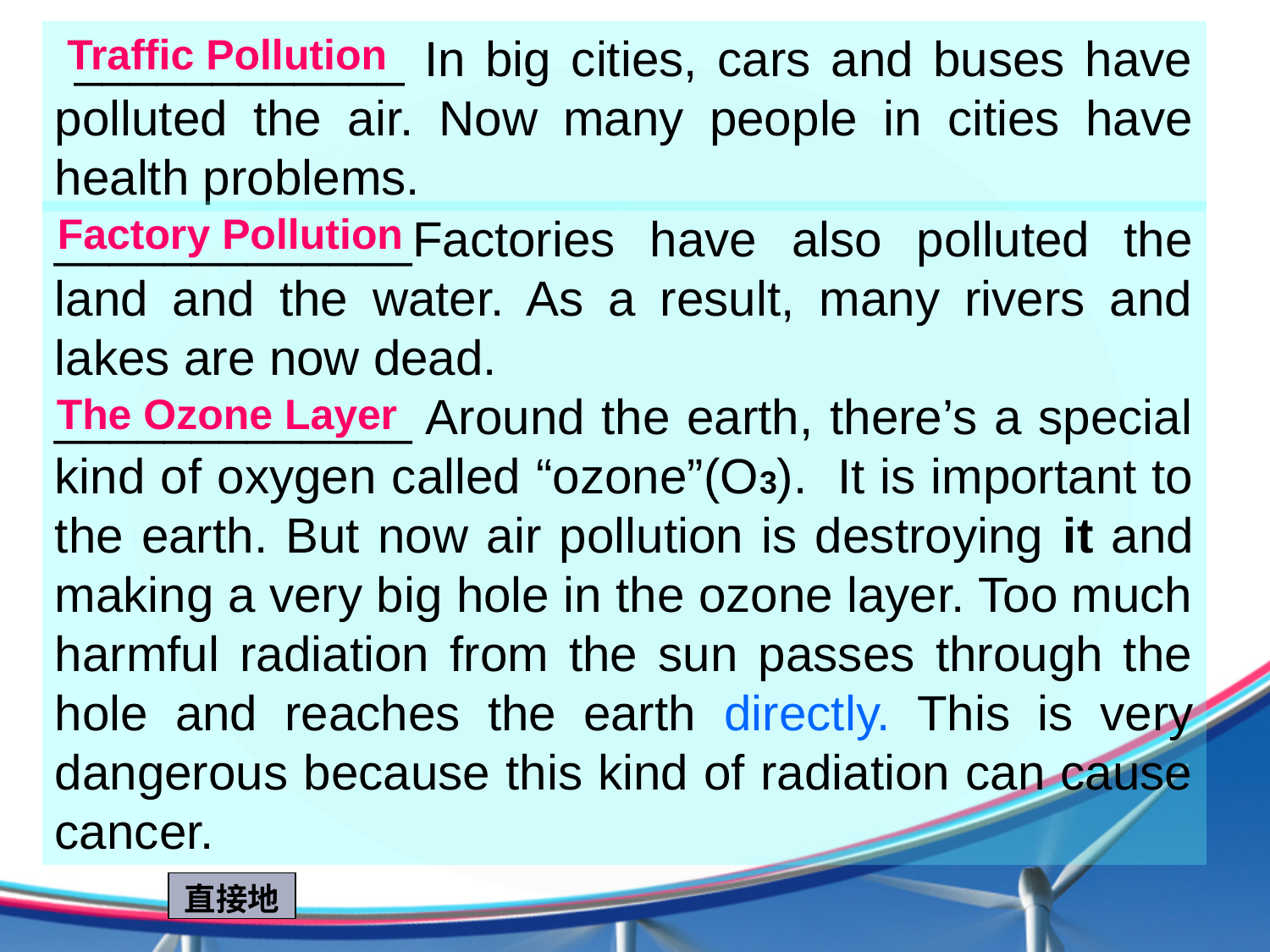

____________ In big cities, cars and buses have polluted the air. Now many people in cities have health problems.
 Traffic Pollution

_____________Factories have also polluted the land and the water. As a result, many rivers and lakes are now dead.
_____________ Around the earth, there’s a special kind of oxygen called “ozone”(O3).  It is important to the earth. But now air pollution is destroying it and making a very big hole in the ozone layer. Too much harmful radiation from the sun passes through the hole and reaches the earth directly. This is very dangerous because this kind of radiation can cause cancer.
Factory Pollution
 The Ozone Layer
直接地